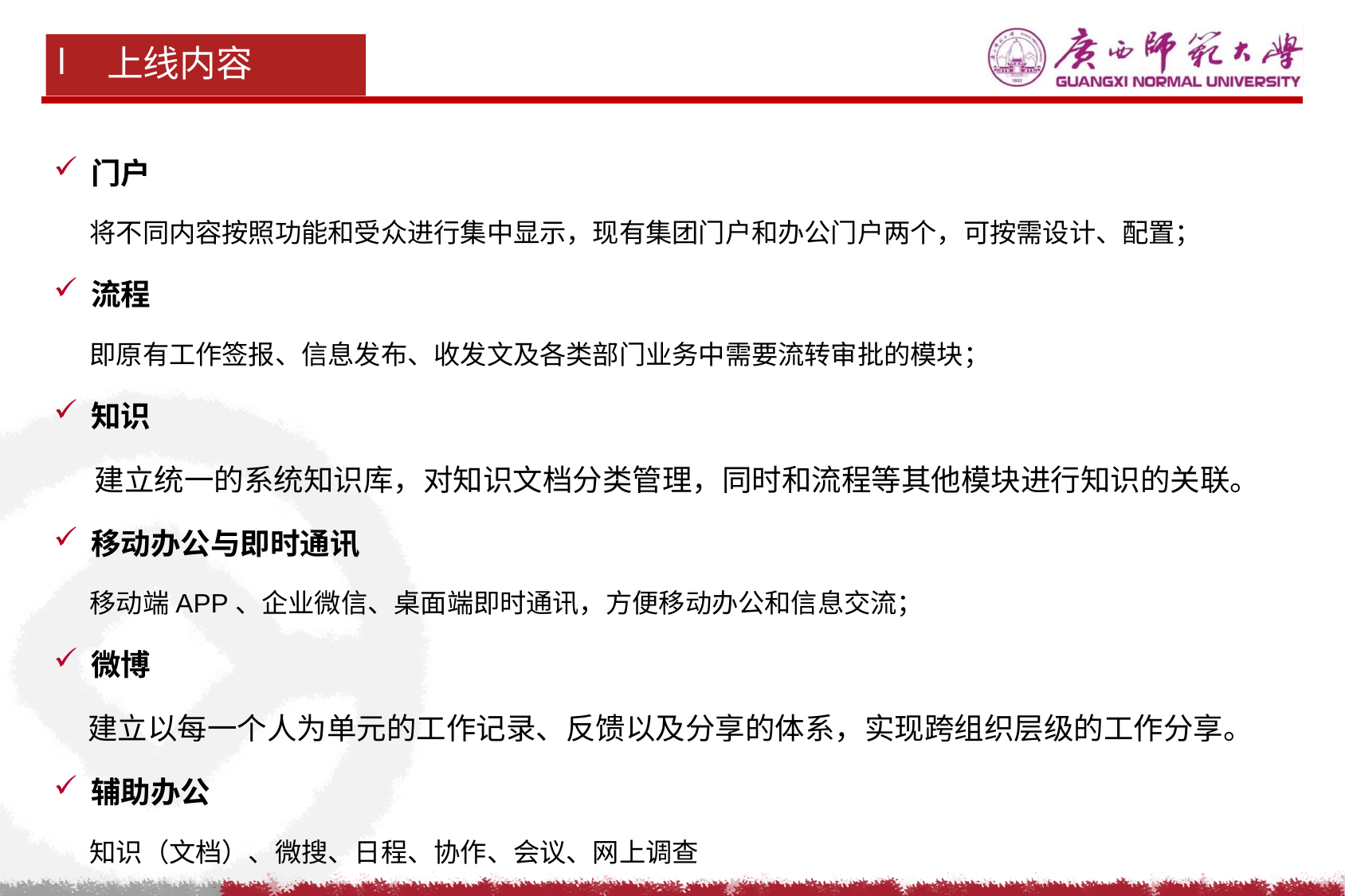

上线内容
门户
     将不同内容按照功能和受众进行集中显示，现有集团门户和办公门户两个，可按需设计、配置；
流程
     即原有工作签报、信息发布、收发文及各类部门业务中需要流转审批的模块；
知识
     建立统一的系统知识库，对知识文档分类管理，同时和流程等其他模块进行知识的关联。
移动办公与即时通讯
     移动端APP、企业微信、桌面端即时通讯，方便移动办公和信息交流；
微博
    建立以每一个人为单元的工作记录、反馈以及分享的体系，实现跨组织层级的工作分享。
辅助办公
     知识（文档）、微搜、日程、协作、会议、网上调查